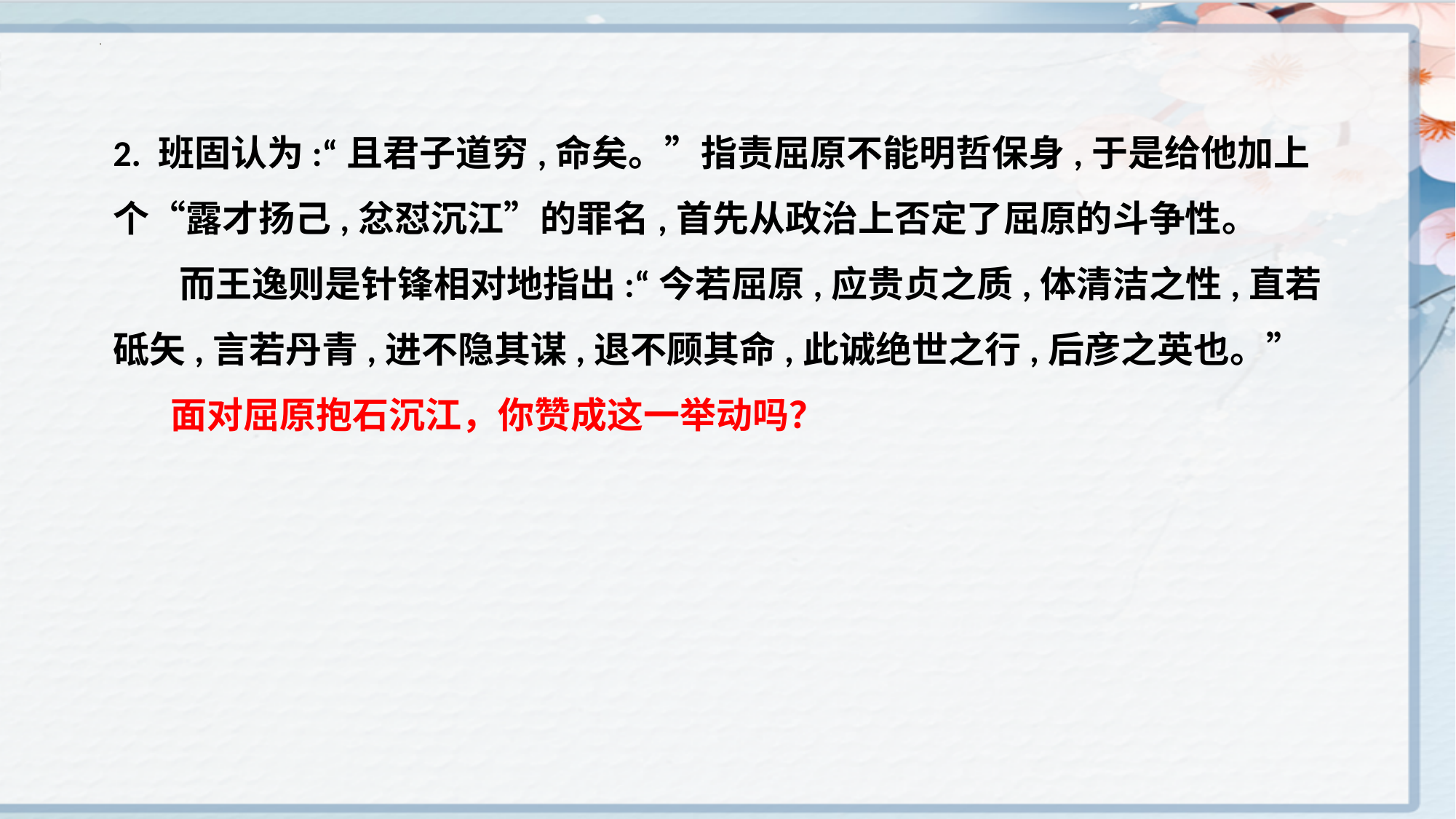

2. 班固认为:“且君子道穷,命矣。”指责屈原不能明哲保身,于是给他加上个“露才扬己,忿怼沉江”的罪名,首先从政治上否定了屈原的斗争性。
       而王逸则是针锋相对地指出:“今若屈原,应贵贞之质,体清洁之性,直若砥矢,言若丹青,进不隐其谋,退不顾其命,此诚绝世之行,后彦之英也。”
      面对屈原抱石沉江，你赞成这一举动吗？